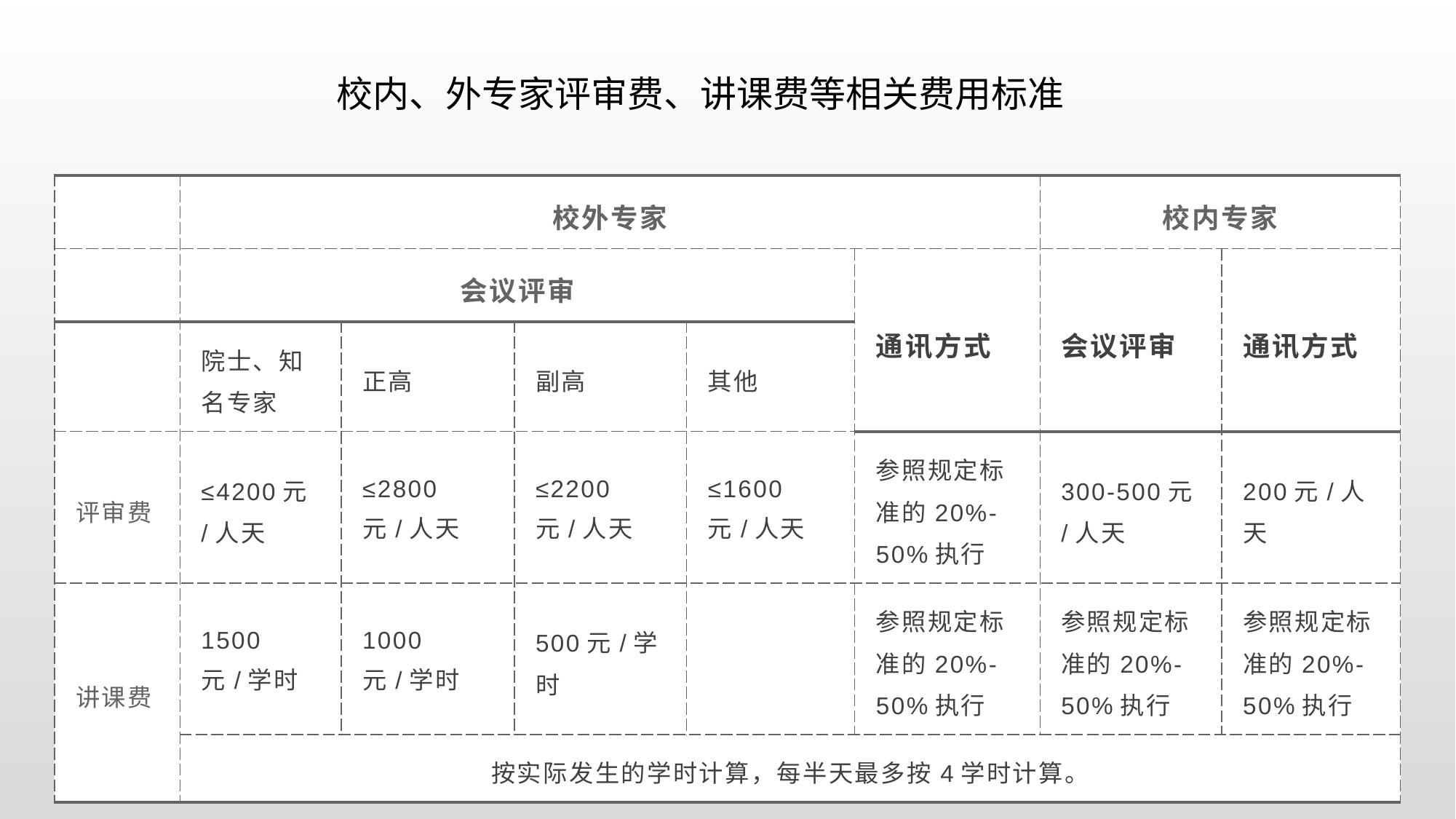

校内、外专家评审费、讲课费等相关费用标准
# 空白演示
|  | 校外专家 |  |  |  |  | 校内专家 |  |
| --- | --- | --- | --- | --- | --- | --- | --- |
|  | 会议评审 |  |  |  | 通讯方式 | 会议评审 | 通讯方式 |
|  | 院士、知名专家 | 正高 | 副高 | 其他 |  |  |  |
| 评审费 | ≤4200元/人天 | ≤2800元/人天 | ≤2200元/人天 | ≤1600元/人天 | 参照规定标准的20%-50%执行 | 300-500元/人天 | 200元/人天 |
| 讲课费 | 1500元/学时 | 1000元/学时 | 500元/学时 |  | 参照规定标准的20%-50%执行 | 参照规定标准的20%-50%执行 | 参照规定标准的20%-50%执行 |
|  | 按实际发生的学时计算，每半天最多按4学时计算。 |  |  |  |  |  |  |
单击输入您的封面副标题